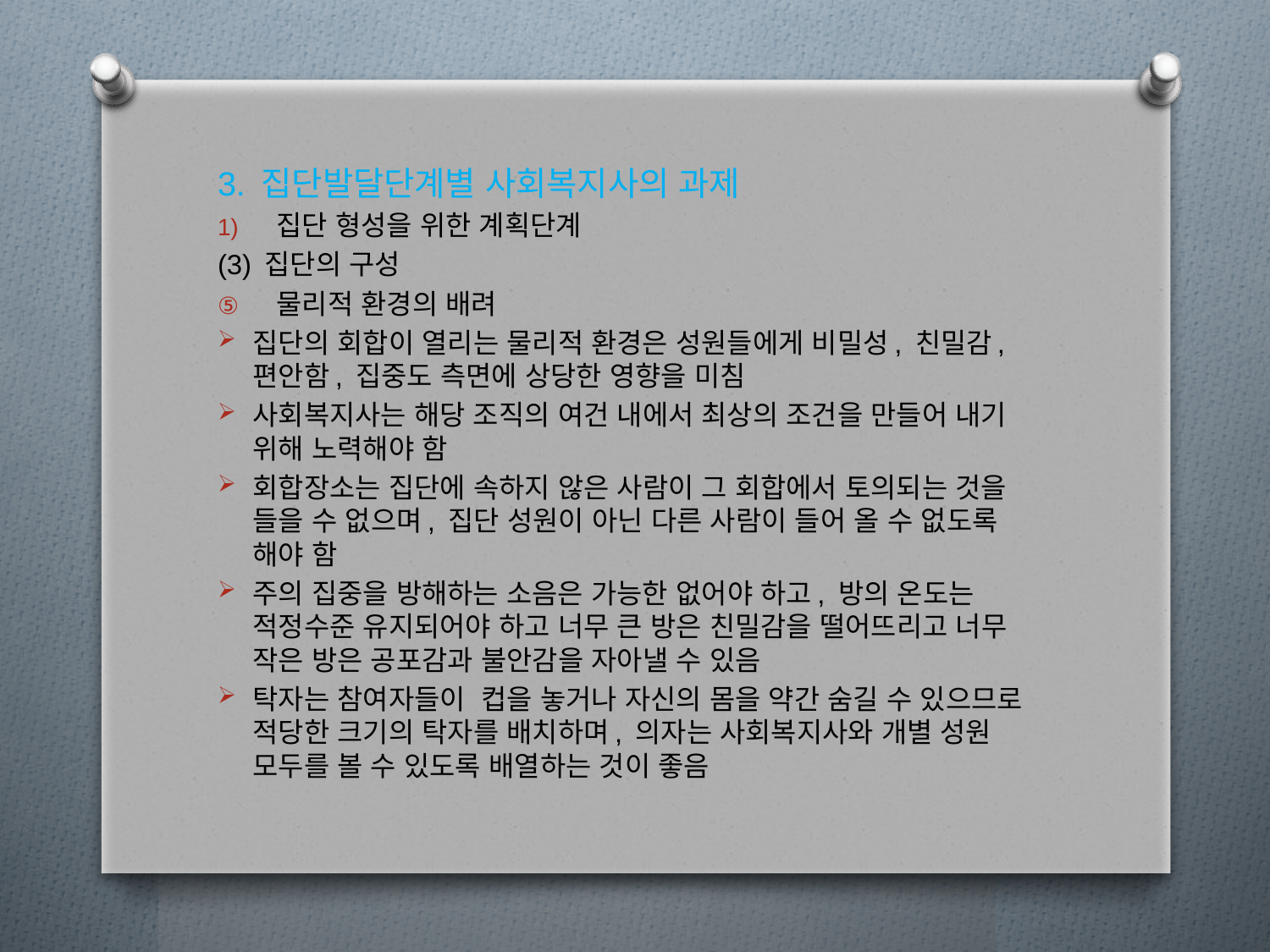

3. 집단발달단계별 사회복지사의 과제
집단 형성을 위한 계획단계
(3) 집단의 구성
물리적 환경의 배려
집단의 회합이 열리는 물리적 환경은 성원들에게 비밀성, 친밀감, 편안함, 집중도 측면에 상당한 영향을 미침
사회복지사는 해당 조직의 여건 내에서 최상의 조건을 만들어 내기 위해 노력해야 함
회합장소는 집단에 속하지 않은 사람이 그 회합에서 토의되는 것을 들을 수 없으며, 집단 성원이 아닌 다른 사람이 들어 올 수 없도록 해야 함
주의 집중을 방해하는 소음은 가능한 없어야 하고, 방의 온도는 적정수준 유지되어야 하고 너무 큰 방은 친밀감을 떨어뜨리고 너무 작은 방은 공포감과 불안감을 자아낼 수 있음
탁자는 참여자들이  컵을 놓거나 자신의 몸을 약간 숨길 수 있으므로 적당한 크기의 탁자를 배치하며, 의자는 사회복지사와 개별 성원 모두를 볼 수 있도록 배열하는 것이 좋음